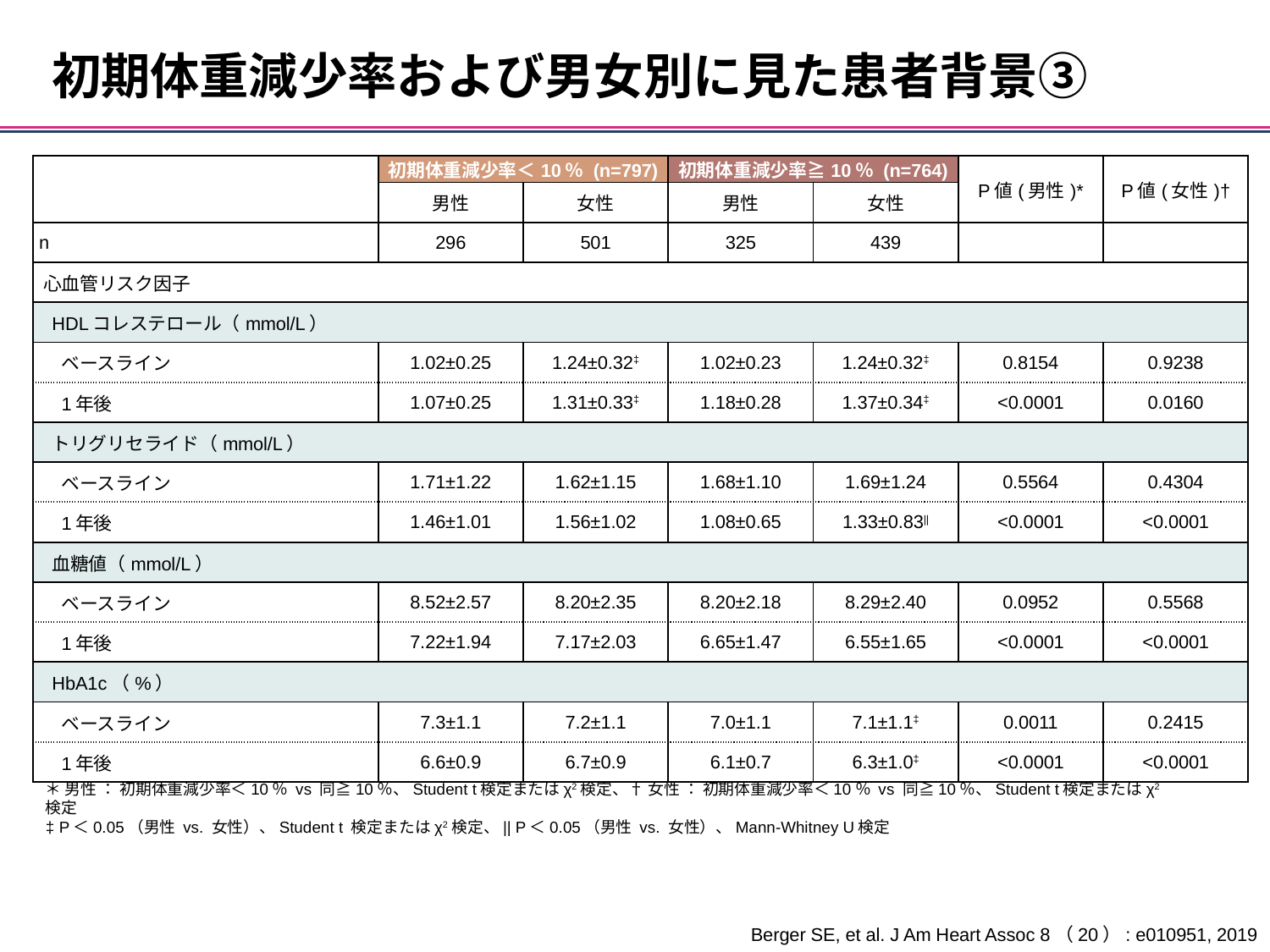

初期体重減少率および男女別に見た患者背景③
|  | 初期体重減少率＜10％ (n=797) |  | 初期体重減少率≧10％ (n=764) |  | P値(男性)\* | P値(女性)† |
| --- | --- | --- | --- | --- | --- | --- |
|  | 男性 | 女性 | 男性 | 女性 |  |  |
| n | 296 | 501 | 325 | 439 |  |  |
| 心血管リスク因子 |  |  |  |  |  |  |
| HDLコレステロール（mmol/L） |  |  |  |  |  |  |
| ベースライン | 1.02±0.25 | 1.24±0.32‡ | 1.02±0.23 | 1.24±0.32‡ | 0.8154 | 0.9238 |
| 1年後 | 1.07±0.25 | 1.31±0.33‡ | 1.18±0.28 | 1.37±0.34‡ | <0.0001 | 0.0160 |
| トリグリセライド（mmol/L） |  |  |  |  |  |  |
| ベースライン | 1.71±1.22 | 1.62±1.15 | 1.68±1.10 | 1.69±1.24 | 0.5564 | 0.4304 |
| 1年後 | 1.46±1.01 | 1.56±1.02 | 1.08±0.65 | 1.33±0.83|| | <0.0001 | <0.0001 |
| 血糖値（mmol/L） |  |  |  |  |  |  |
| ベースライン | 8.52±2.57 | 8.20±2.35 | 8.20±2.18 | 8.29±2.40 | 0.0952 | 0.5568 |
| 1年後 | 7.22±1.94 | 7.17±2.03 | 6.65±1.47 | 6.55±1.65 | <0.0001 | <0.0001 |
| HbA1c（%） |  |  |  |  |  |  |
| ベースライン | 7.3±1.1 | 7.2±1.1 | 7.0±1.1 | 7.1±1.1‡ | 0.0011 | 0.2415 |
| 1年後 | 6.6±0.9 | 6.7±0.9 | 6.1±0.7 | 6.3±1.0‡ | <0.0001 | <0.0001 |
＊ 男性 ： 初期体重減少率＜10％ vs 同≧10％、Student t検定またはχ2検定、† 女性 ： 初期体重減少率＜10％ vs 同≧10％、Student t検定またはχ2検定
‡ P＜0.05（男性 vs. 女性）、Student t 検定またはχ2検定、|| P＜0.05（男性 vs. 女性）、Mann-Whitney U検定
Berger SE, et al. J Am Heart Assoc 8（20）: e010951, 2019